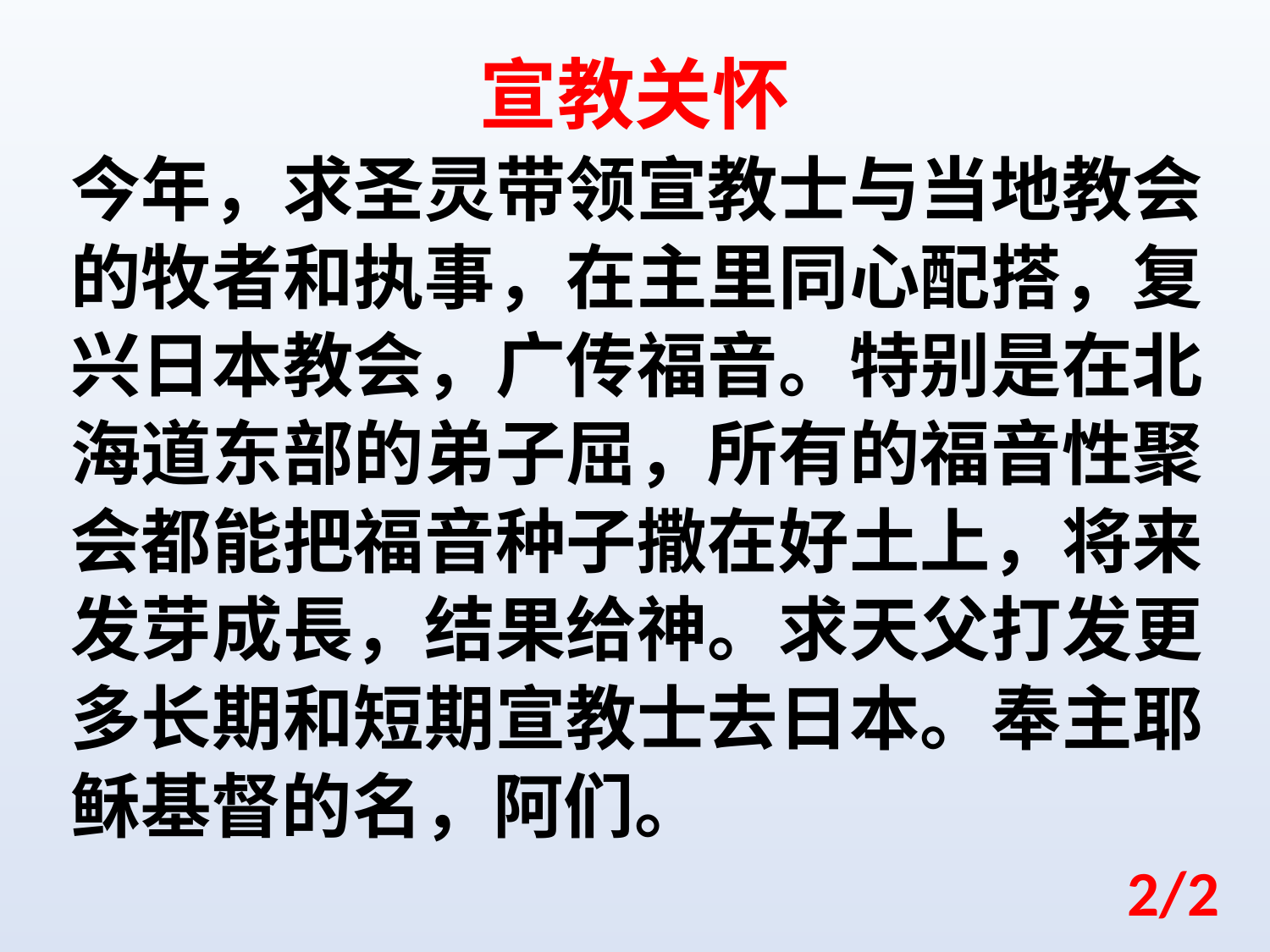

宣教关怀
今年，求圣灵带领宣教士与当地教会的牧者和执事，在主里同心配搭，复兴日本教会，广传福音。特别是在北海道东部的弟子屈，所有的福音性聚会都能把福音种子撒在好土上，将来发芽成長，结果给神。求天父打发更多长期和短期宣教士去日本。奉主耶稣基督的名，阿们。
2/2